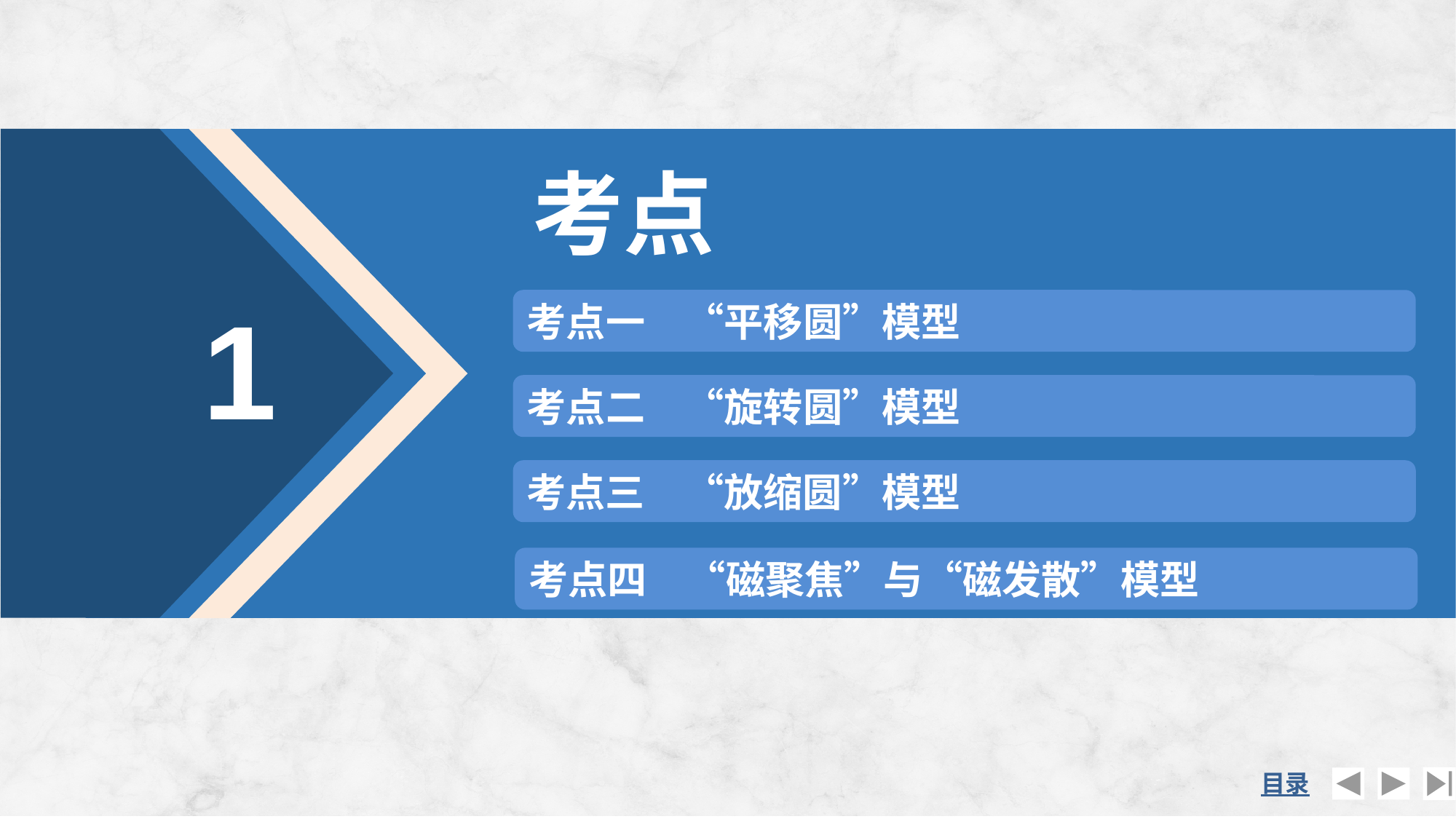

考点
1
考点一　“平移圆”模型
考点二　“旋转圆”模型
考点三　“放缩圆”模型
考点四　“磁聚焦”与“磁发散”模型